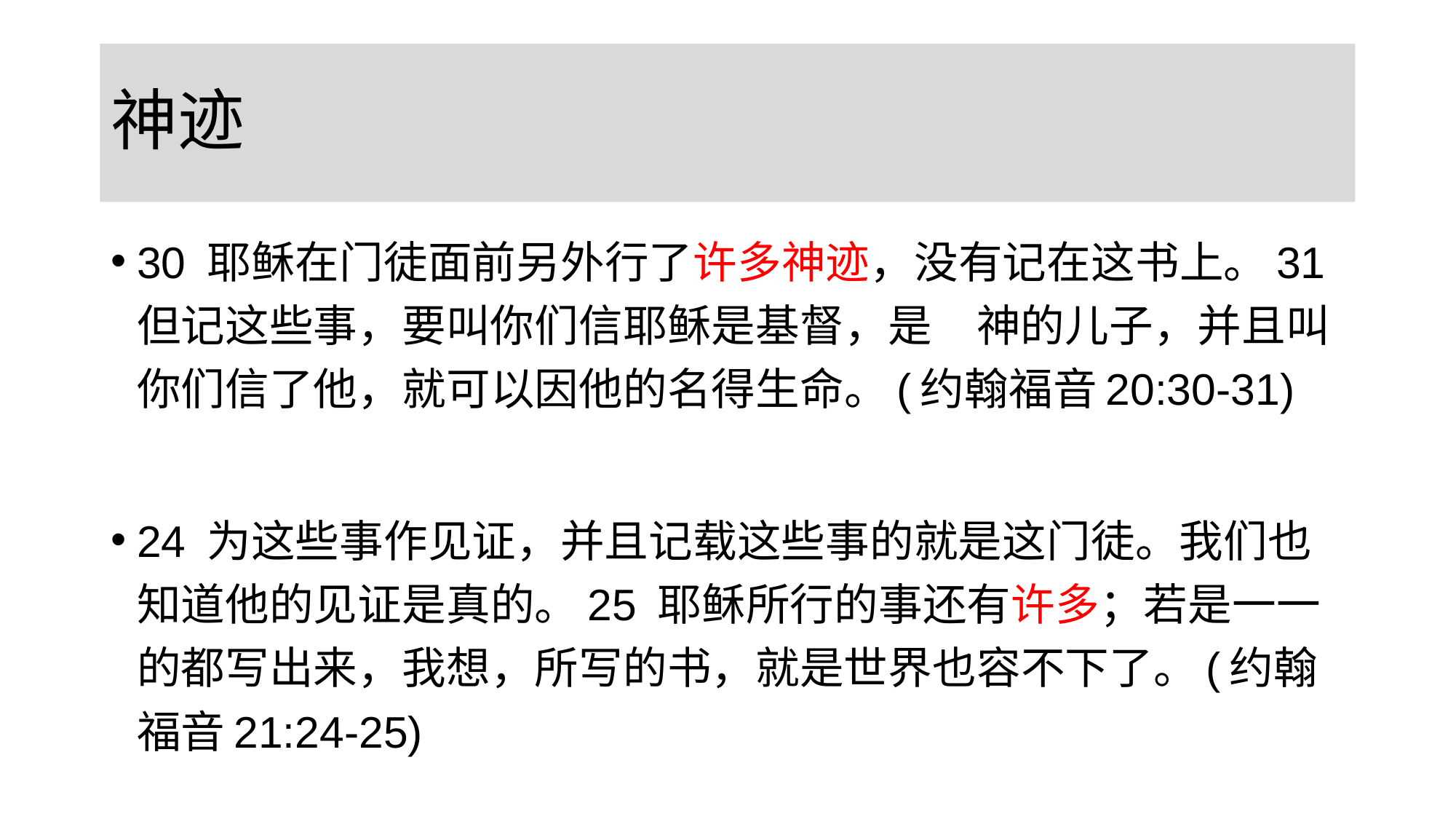

# 神迹
30 耶稣在门徒面前另外行了许多神迹，没有记在这书上。31 但记这些事，要叫你们信耶稣是基督，是　神的儿子，并且叫你们信了他，就可以因他的名得生命。(约翰福音20:30-31)

24 为这些事作见证，并且记载这些事的就是这门徒。我们也知道他的见证是真的。25 耶稣所行的事还有许多；若是一一的都写出来，我想，所写的书，就是世界也容不下了。(约翰福音21:24-25)